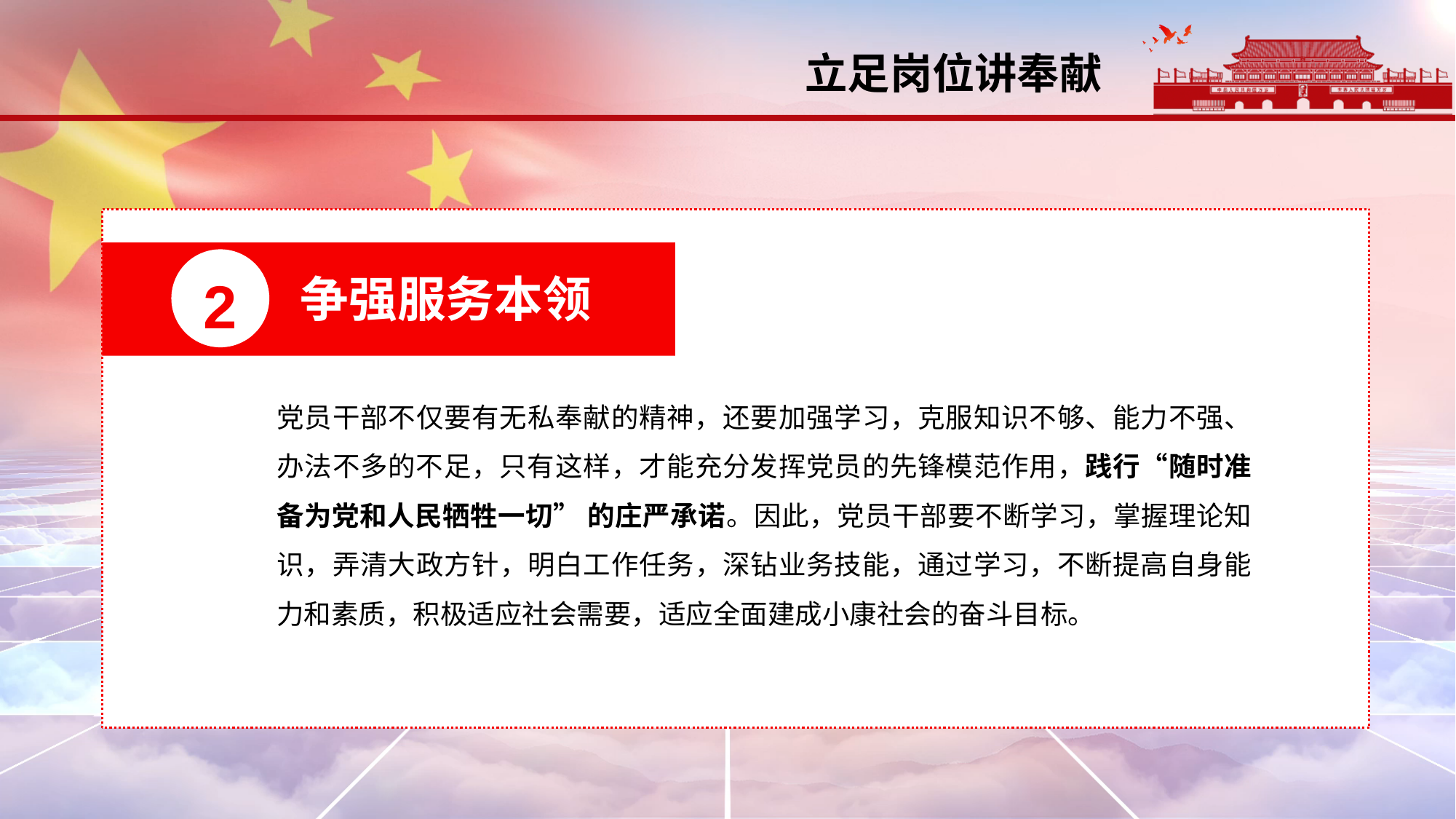

2
争强服务本领
党员干部不仅要有无私奉献的精神，还要加强学习，克服知识不够、能力不强、办法不多的不足，只有这样，才能充分发挥党员的先锋模范作用，践行“随时准备为党和人民牺牲一切” 的庄严承诺。因此，党员干部要不断学习，掌握理论知识，弄清大政方针，明白工作任务，深钻业务技能，通过学习，不断提高自身能力和素质，积极适应社会需要，适应全面建成小康社会的奋斗目标。